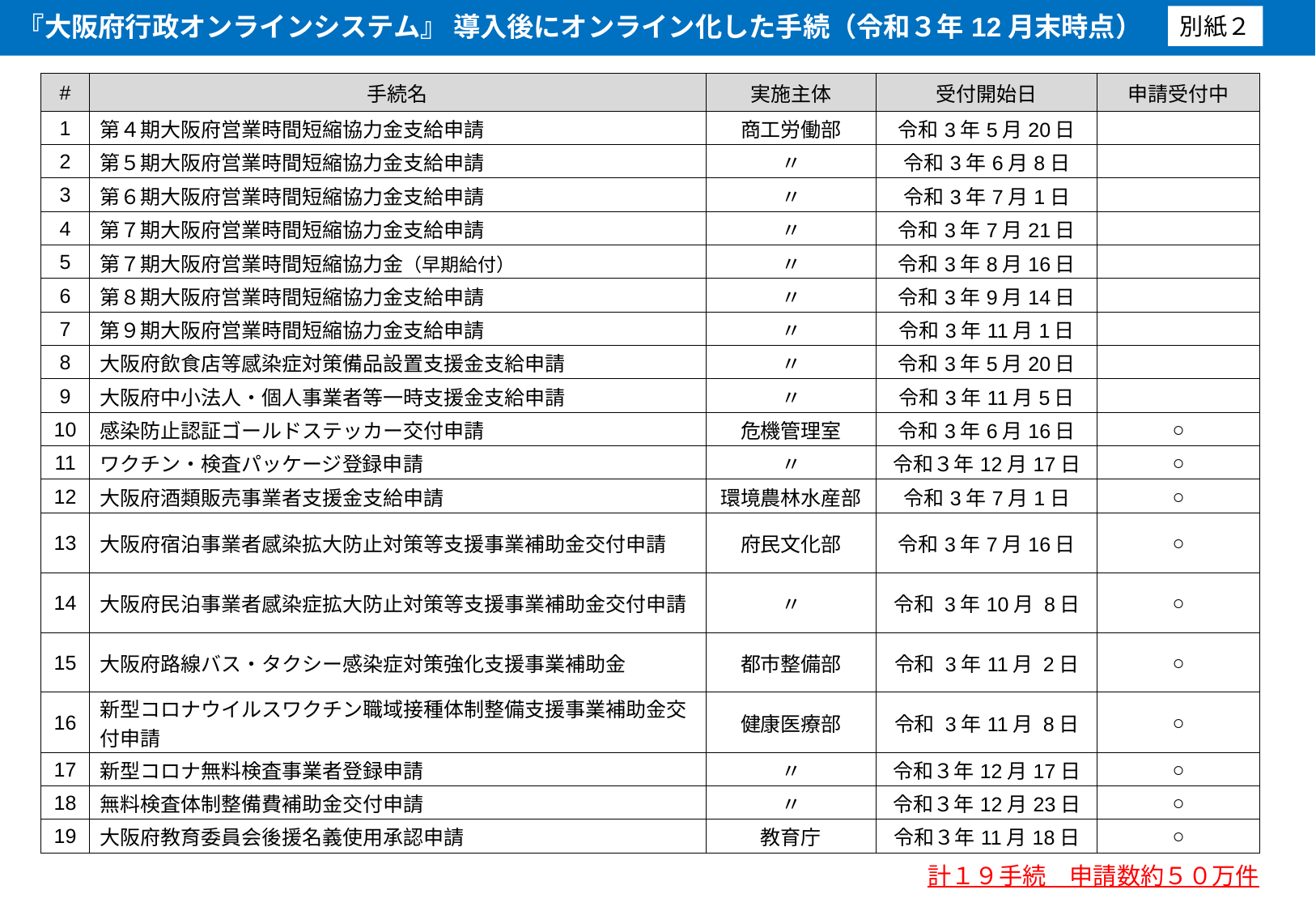

『大阪府行政オンラインシステム』 導入後にオンライン化した手続（令和３年12月末時点）
別紙２
| # | 手続名 | 実施主体 | 受付開始日 | 申請受付中 |
| --- | --- | --- | --- | --- |
| 1 | 第４期大阪府営業時間短縮協力金支給申請 | 商工労働部 | 令和3年5月20日 |  |
| 2 | 第５期大阪府営業時間短縮協力金支給申請 | 〃 | 令和3年6月8日 |  |
| 3 | 第６期大阪府営業時間短縮協力金支給申請 | 〃 | 令和3年7月1日 |  |
| 4 | 第７期大阪府営業時間短縮協力金支給申請 | 〃 | 令和3年7月21日 |  |
| 5 | 第７期大阪府営業時間短縮協力金（早期給付） | 〃 | 令和3年8月16日 |  |
| 6 | 第８期大阪府営業時間短縮協力金支給申請 | 〃 | 令和3年9月14日 |  |
| 7 | 第９期大阪府営業時間短縮協力金支給申請 | 〃 | 令和3年11月1日 |  |
| 8 | 大阪府飲食店等感染症対策備品設置支援金支給申請 | 〃 | 令和3年5月20日 |  |
| 9 | 大阪府中小法人・個人事業者等一時支援金支給申請 | 〃 | 令和3年11月5日 |  |
| 10 | 感染防止認証ゴールドステッカー交付申請 | 危機管理室 | 令和3年6月16日 | ○ |
| 11 | ワクチン・検査パッケージ登録申請 | 〃 | 令和３年12月17日 | ○ |
| 12 | 大阪府酒類販売事業者支援金支給申請 | 環境農林水産部 | 令和3年7月1日 | ○ |
| 13 | 大阪府宿泊事業者感染拡大防止対策等支援事業補助金交付申請 | 府民文化部 | 令和3年7月16日 | ○ |
| 14 | 大阪府民泊事業者感染症拡大防止対策等支援事業補助金交付申請 | 〃 | 令和 3年10月 8日 | ○ |
| 15 | 大阪府路線バス・タクシー感染症対策強化支援事業補助金 | 都市整備部 | 令和 3年11月 2日 | ○ |
| 16 | 新型コロナウイルスワクチン職域接種体制整備支援事業補助金交付申請 | 健康医療部 | 令和 3年11月 8日 | ○ |
| 17 | 新型コロナ無料検査事業者登録申請 | 〃 | 令和３年12月17日 | ○ |
| 18 | 無料検査体制整備費補助金交付申請 | 〃 | 令和３年12月23日 | ○ |
| 19 | 大阪府教育委員会後援名義使用承認申請 | 教育庁 | 令和３年11月18日 | ○ |
計１９手続　申請数約５０万件‬